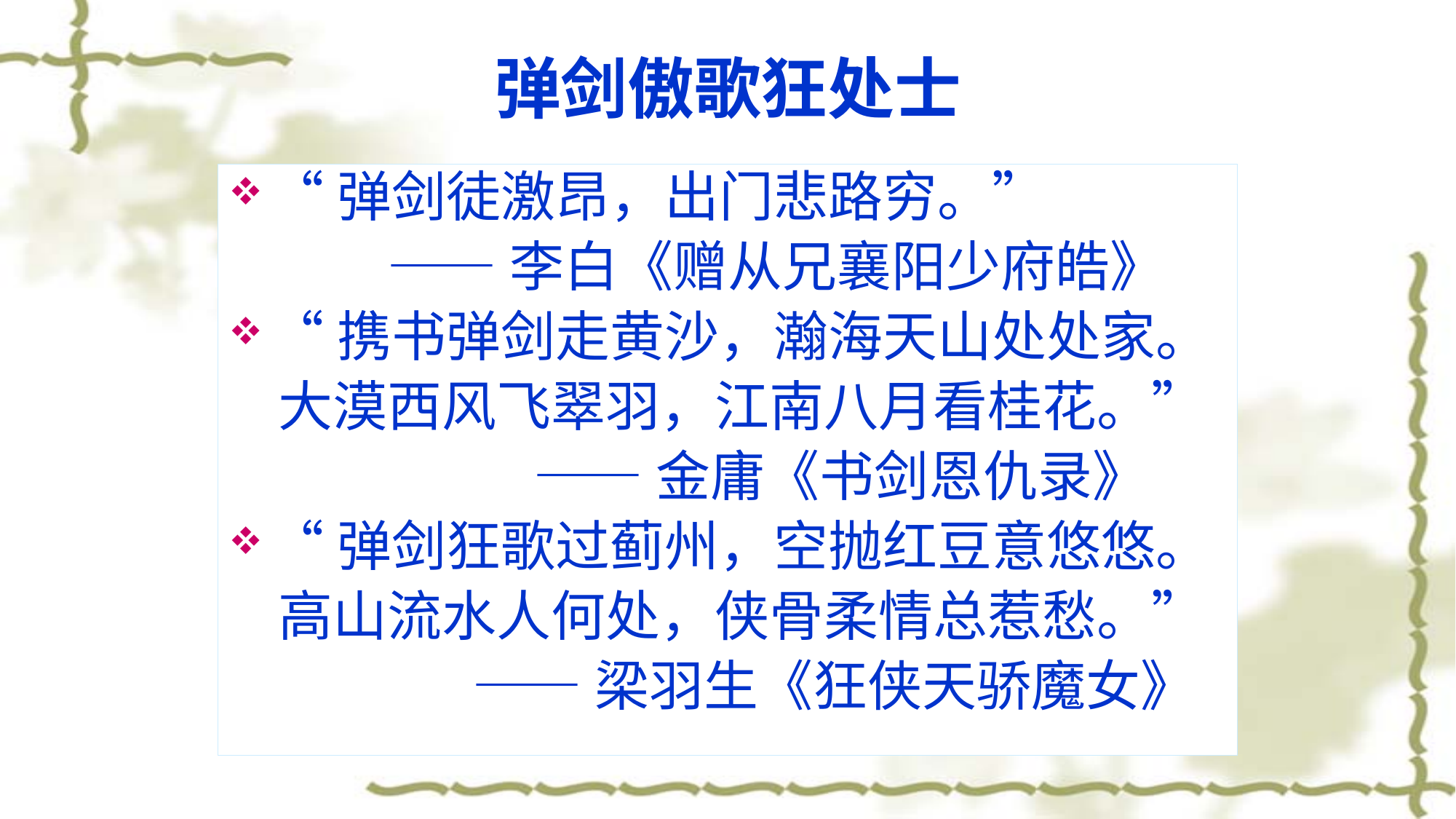

# 弹剑傲歌狂处士
“弹剑徒激昂，出门悲路穷。”
             ——李白《赠从兄襄阳少府皓》
“携书弹剑走黄沙，瀚海天山处处家。
   大漠西风飞翠羽，江南八月看桂花。”
                         ——金庸《书剑恩仇录》
“弹剑狂歌过蓟州，空抛红豆意悠悠。
   高山流水人何处，侠骨柔情总惹愁。”
                    ——梁羽生《狂侠天骄魔女》